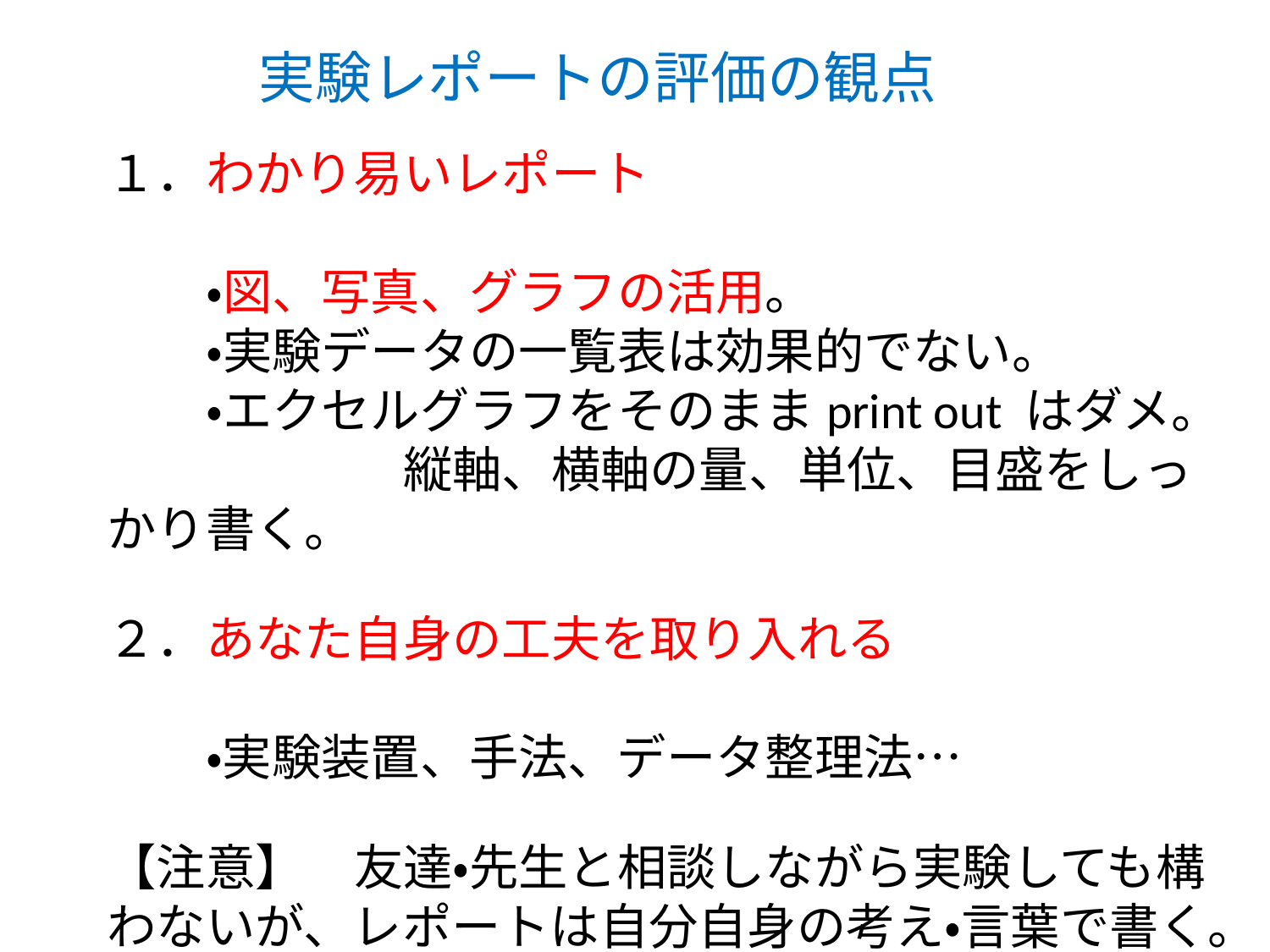

実験レポートの評価の観点
１．わかり易いレポート

　　・図、写真、グラフの活用。
　　・実験データの一覧表は効果的でない。
　　・エクセルグラフをそのままprint out はダメ。
　　　　　　縦軸、横軸の量、単位、目盛をしっかり書く。

２．あなた自身の工夫を取り入れる

　　・実験装置、手法、データ整理法…

【注意】　友達・先生と相談しながら実験しても構わないが、レポートは自分自身の考え・言葉で書く。